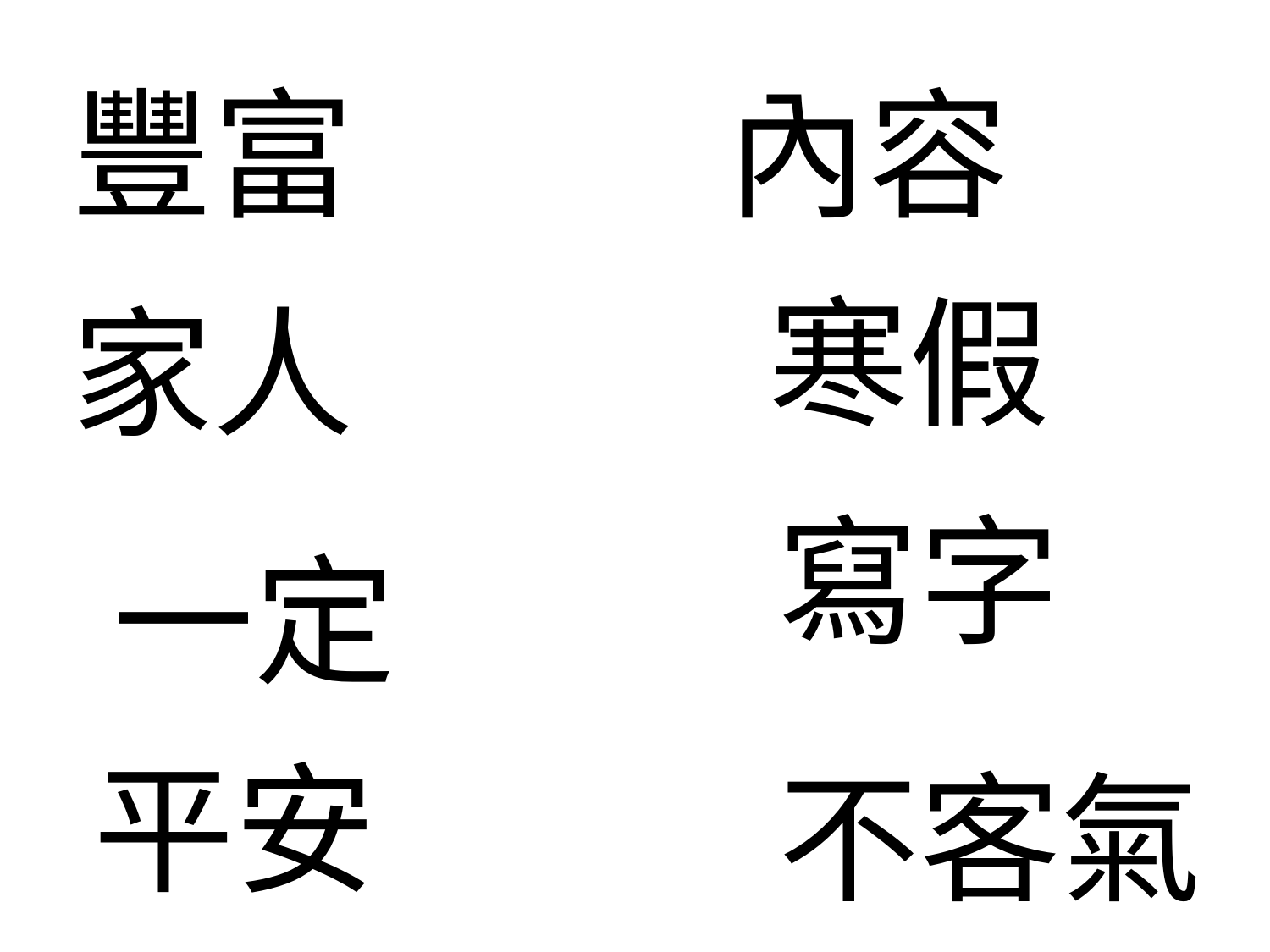

豐富
內容
寒假
家人
寫字
一定
平安
不客氣